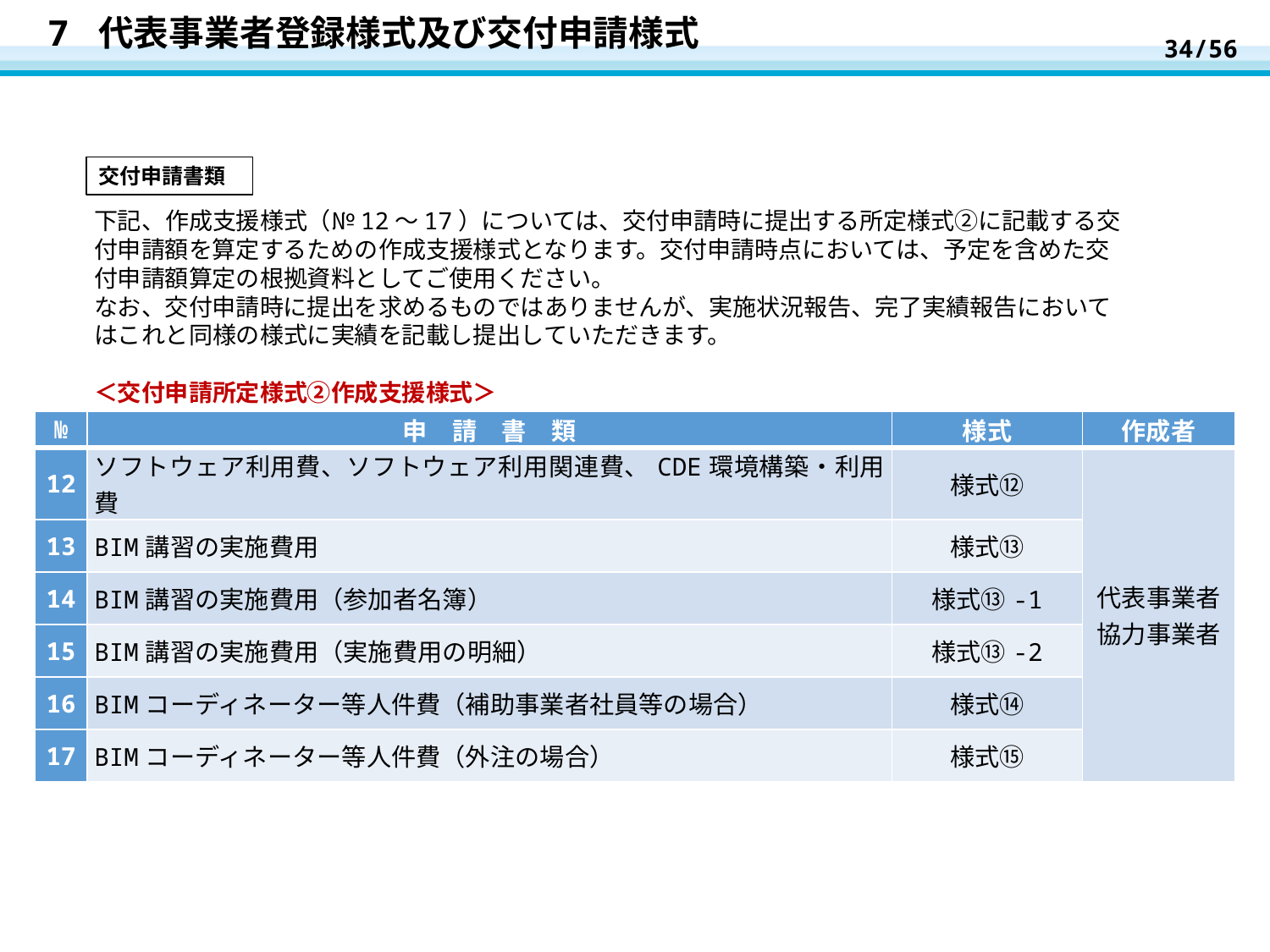

34/56
# 7 代表事業者登録様式及び交付申請様式
交付申請書類
下記、作成支援様式（№12～17）については、交付申請時に提出する所定様式②に記載する交付申請額を算定するための作成支援様式となります。交付申請時点においては、予定を含めた交付申請額算定の根拠資料としてご使用ください。
なお、交付申請時に提出を求めるものではありませんが、実施状況報告、完了実績報告においてはこれと同様の様式に実績を記載し提出していただきます。

＜交付申請所定様式②作成支援様式＞
| № | 申　請　書　類 | 様式 | 作成者 |
| --- | --- | --- | --- |
| 12 | ソフトウェア利用費、ソフトウェア利用関連費、CDE環境構築・利用費 | 様式⑫ | 代表事業者 協力事業者 |
| 13 | BIM講習の実施費用 | 様式⑬ |  |
| 14 | BIM講習の実施費用（参加者名簿） | 様式⑬-1 |  |
| 15 | BIM講習の実施費用（実施費用の明細） | 様式⑬-2 |  |
| 16 | BIMコーディネーター等人件費（補助事業者社員等の場合） | 様式⑭ |  |
| 17 | BIMコーディネーター等人件費（外注の場合） | 様式⑮ |  |